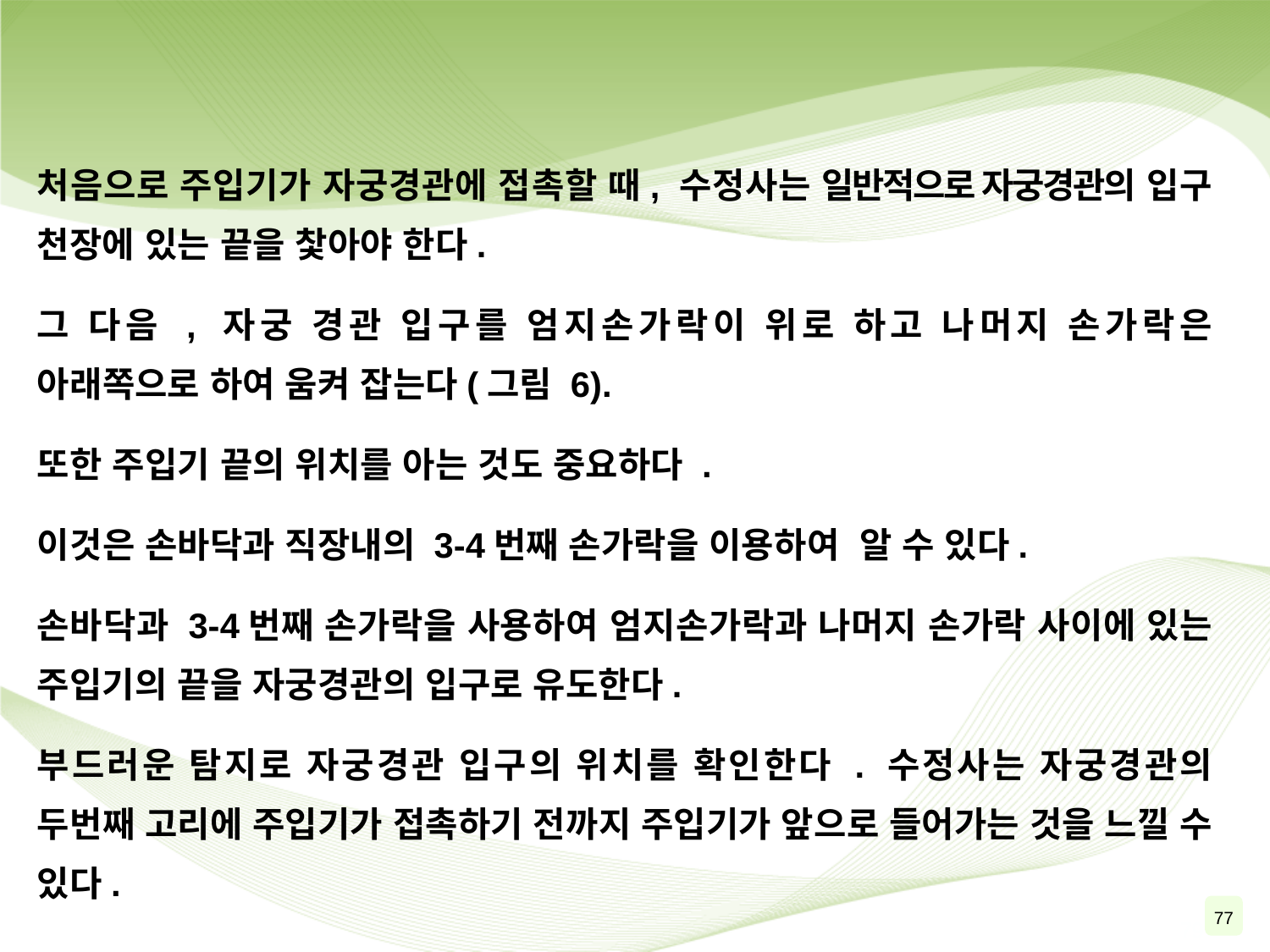

처음으로 주입기가 자궁경관에 접촉할 때, 수정사는 일반적으로 자궁경관의 입구 천장에 있는 끝을 찿아야 한다.

그 다음 , 자궁 경관 입구를 엄지손가락이 위로 하고 나머지 손가락은 아래쪽으로 하여 움켜 잡는다(그림 6).

또한 주입기 끝의 위치를 아는 것도 중요하다 .

이것은 손바닥과 직장내의 3-4번째 손가락을 이용하여  알 수 있다.

손바닥과 3-4번째 손가락을 사용하여 엄지손가락과 나머지 손가락 사이에 있는 주입기의 끝을 자궁경관의 입구로 유도한다.

부드러운 탐지로 자궁경관 입구의 위치를 확인한다 . 수정사는 자궁경관의 두번째 고리에 주입기가 접촉하기 전까지 주입기가 앞으로 들어가는 것을 느낄 수 있다.
77
79